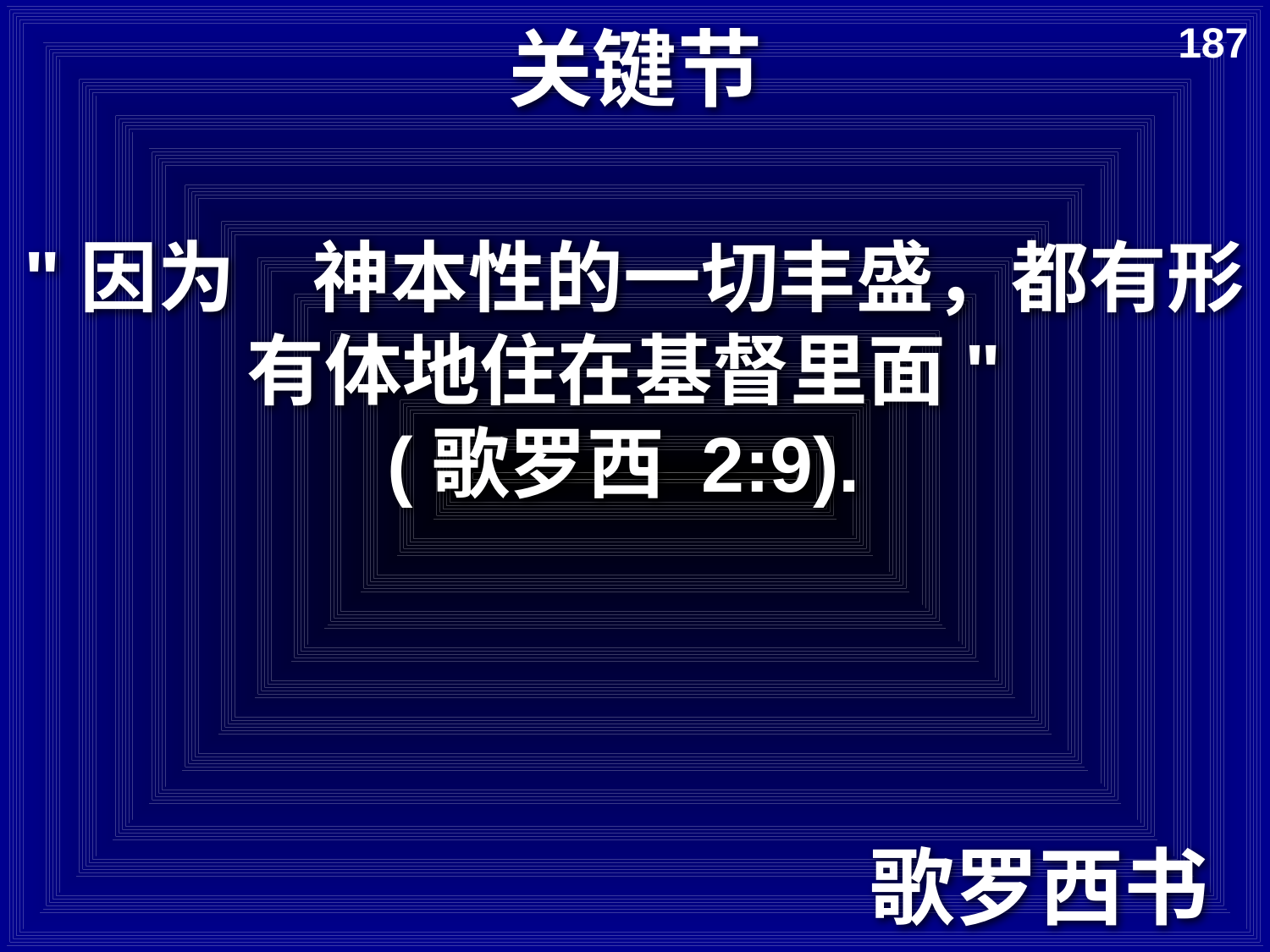

# 关键节
187

"因为　神本性的一切丰盛，都有形有体地住在基督里面"
(歌罗西 2:9).
歌罗西书